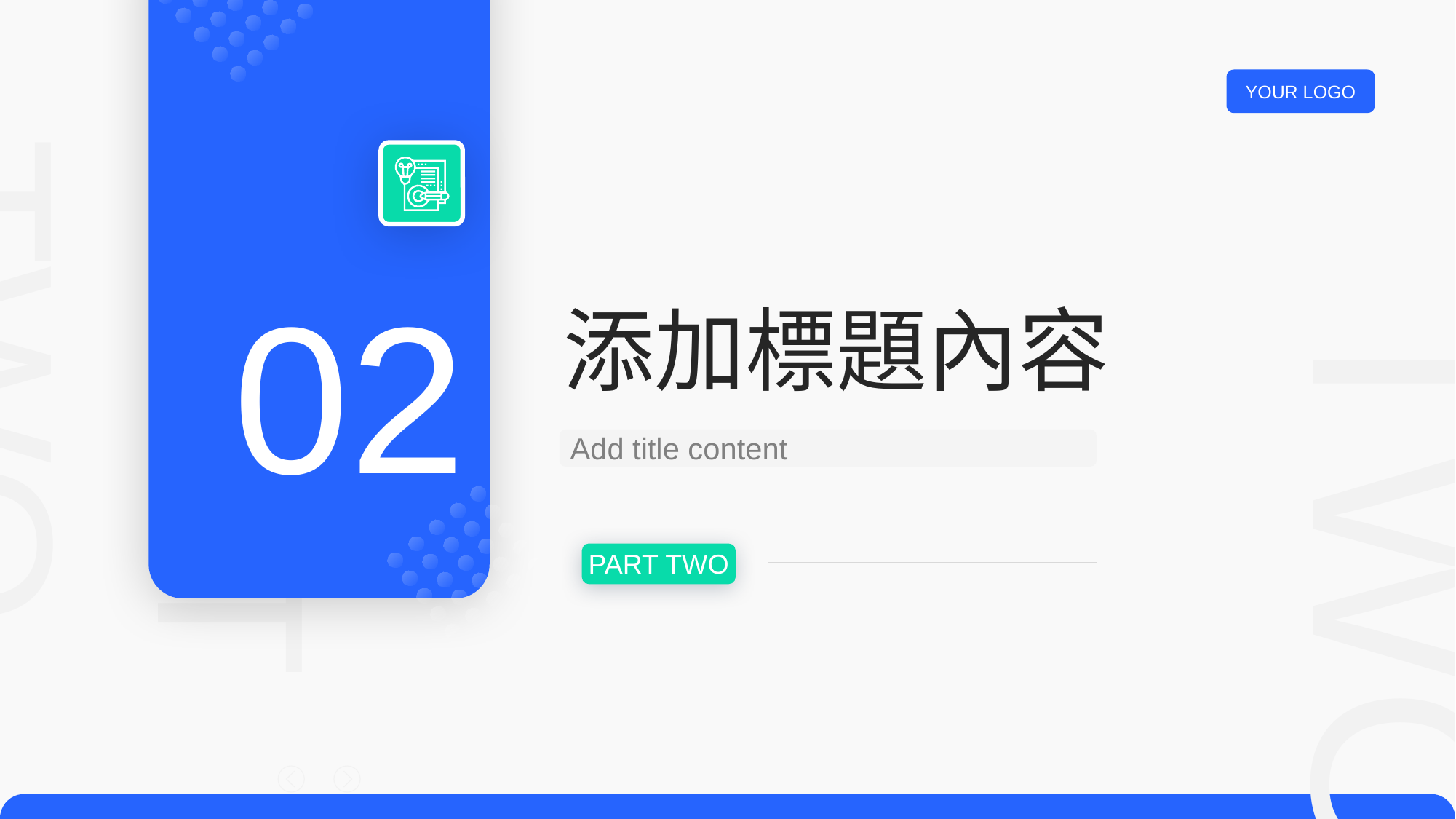

YOUR LOGO

02
添加標題內容
PART TWO
 TWO
Add title content

PART TWO